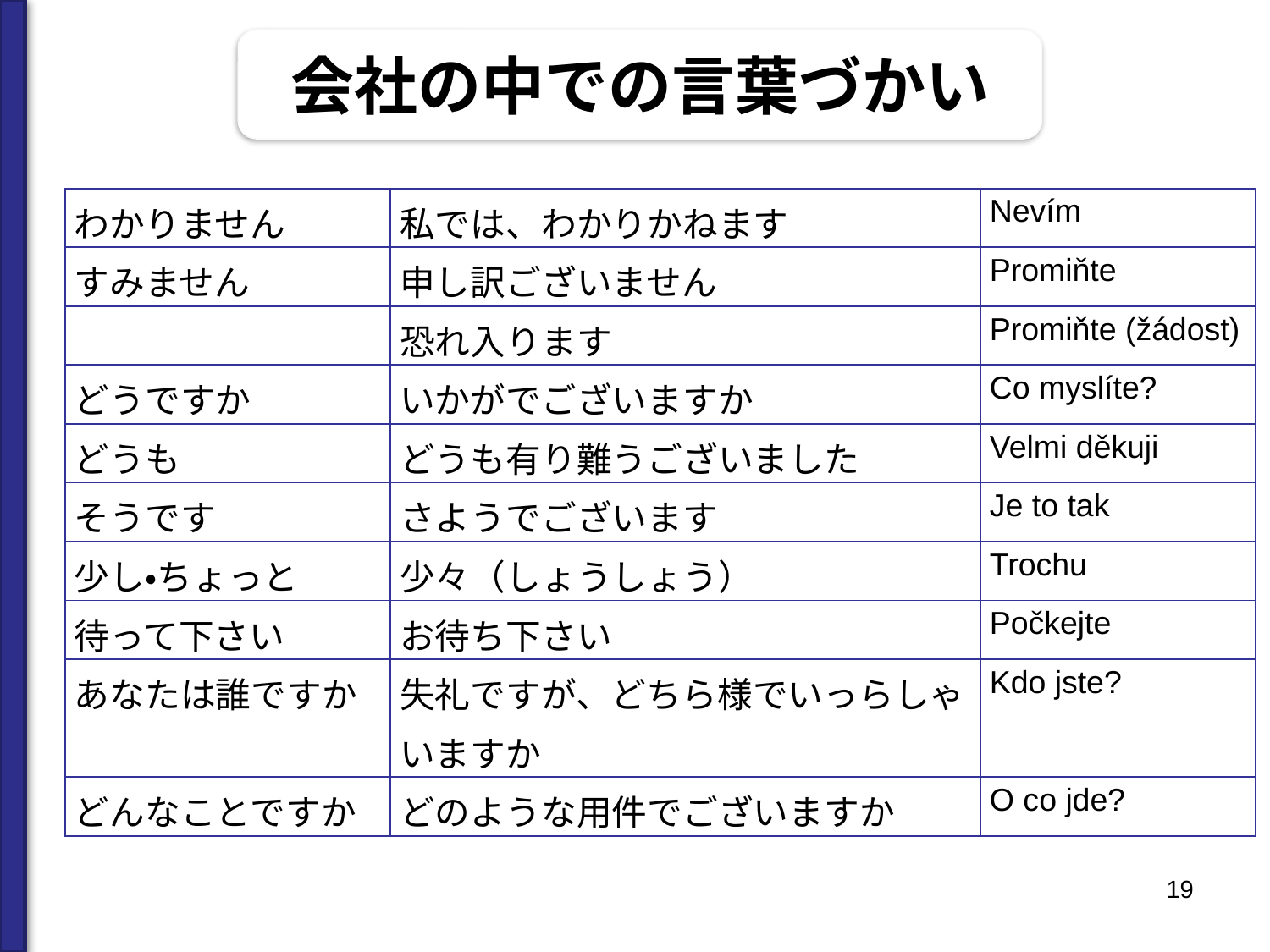

会社の中での言葉づかい
| わかりません | 私では、わかりかねます | Nevím |
| --- | --- | --- |
| すみません | 申し訳ございません | Promiňte |
|  | 恐れ入ります | Promiňte (žádost) |
| どうですか | いかがでございますか | Co myslíte? |
| どうも | どうも有り難うございました | Velmi děkuji |
| そうです | さようでございます | Je to tak |
| 少し・ちょっと | 少々（しょうしょう） | Trochu |
| 待って下さい | お待ち下さい | Počkejte |
| あなたは誰ですか | 失礼ですが、どちら様でいっらしゃいますか | Kdo jste? |
| どんなことですか | どのような用件でございますか | O co jde? |
19